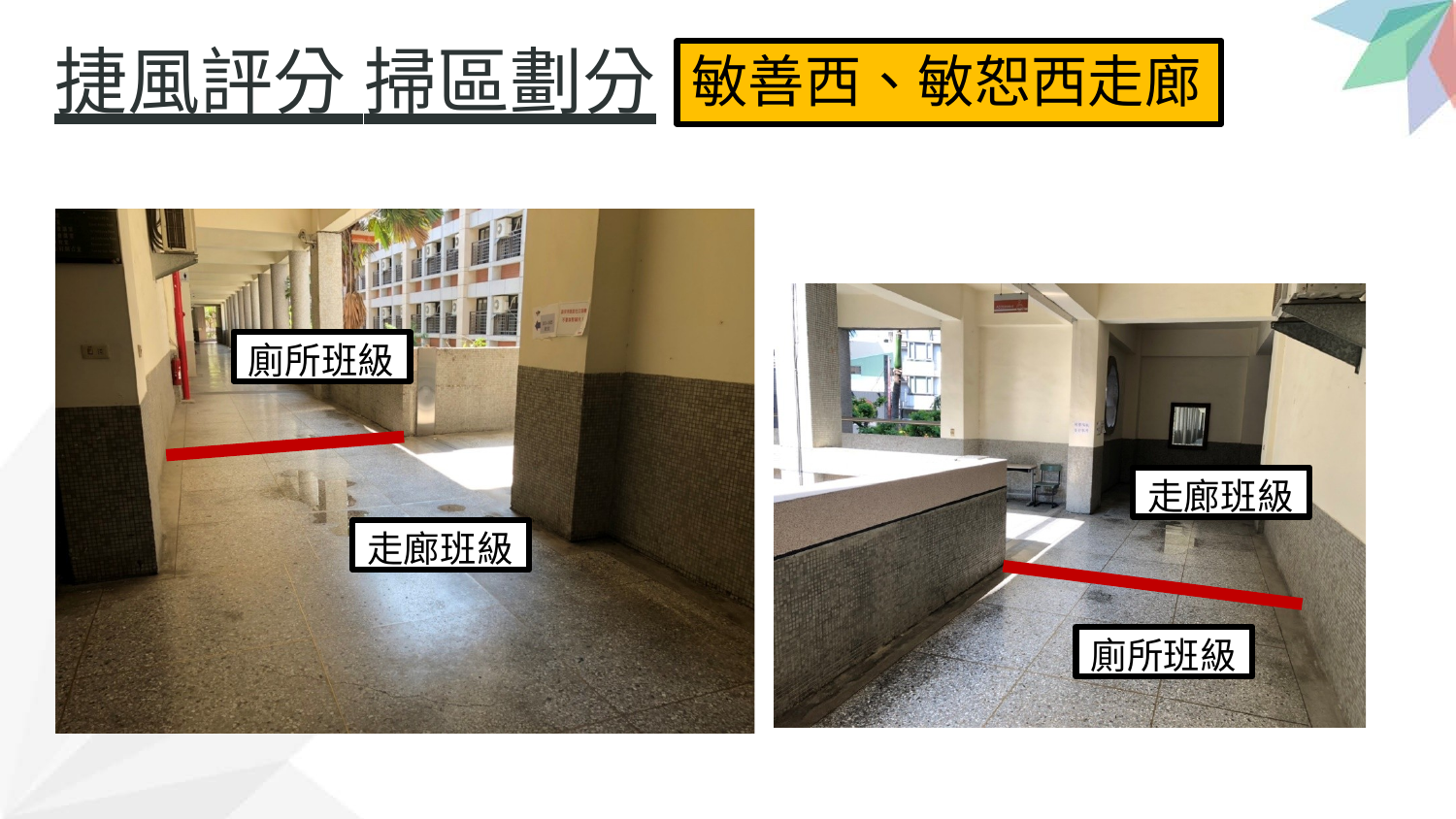

# 捷風評分 掃區劃分

敏善西、敏恕西走廊

廁所班級
走廊班級
走廊班級
廁所班級